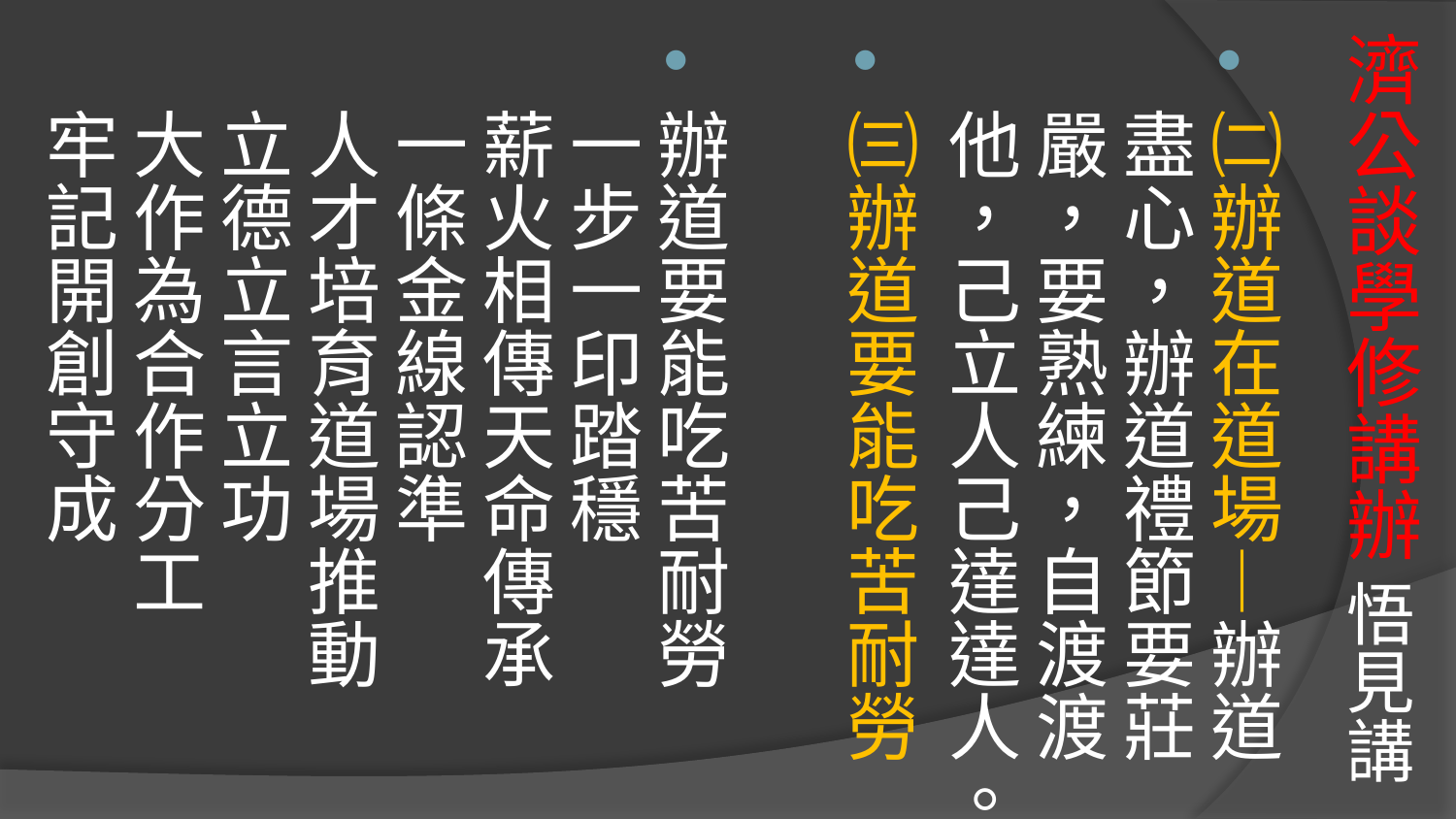

# 濟公談學修講辦 悟見講
㈡辦道在道場—辦道盡心，辦道禮節要莊嚴，要熟練，自渡渡他，己立人己達達人。
㈢辦道要能吃苦耐勞
辦道要能吃苦耐勞　一步一印踏穩
薪火相傳天命傳承　一條金線認準
人才培育道場推動　立德立言立功
大作為合作分工　  牢記開創守成